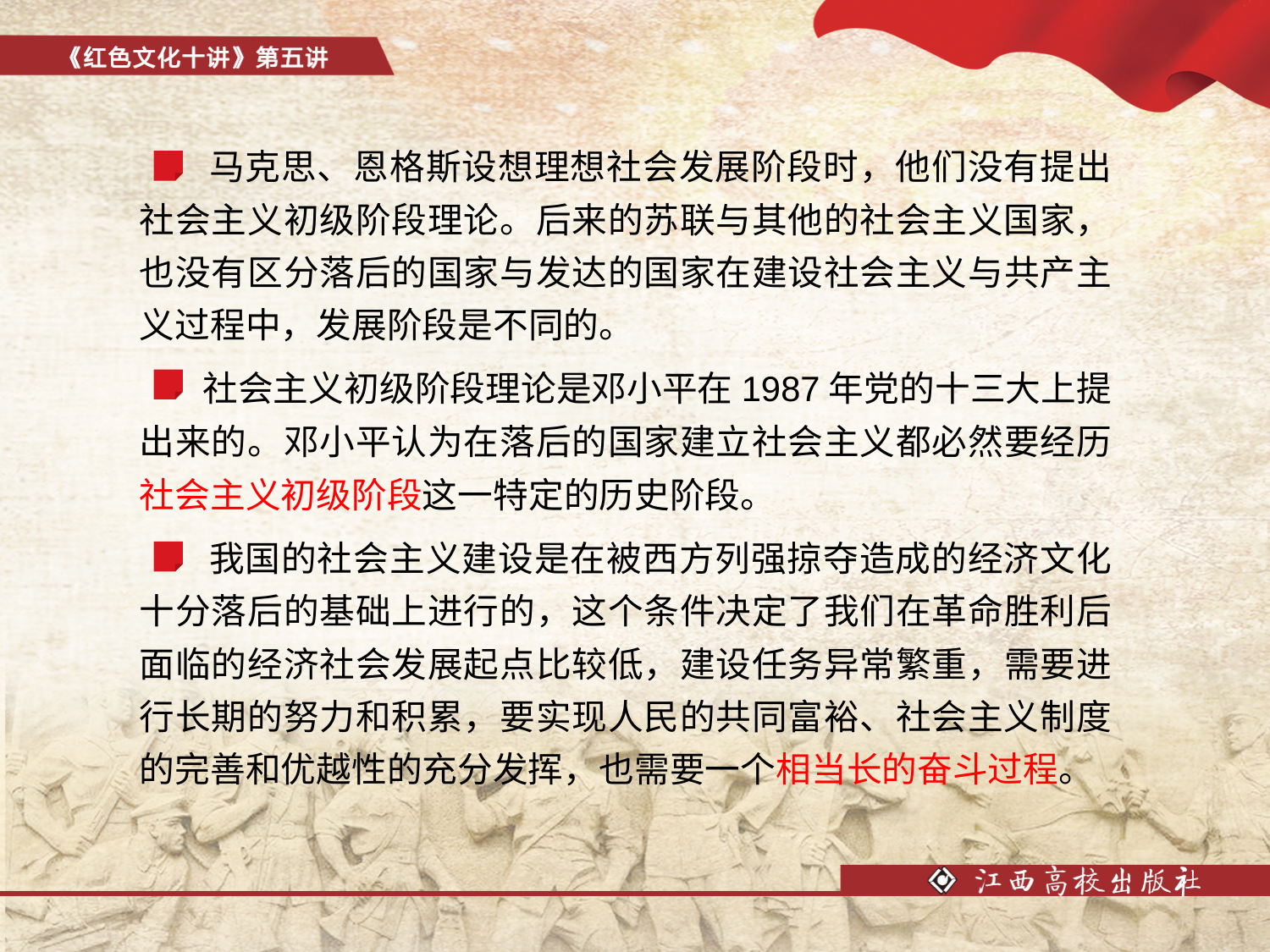

马克思、恩格斯设想理想社会发展阶段时，他们没有提出社会主义初级阶段理论。后来的苏联与其他的社会主义国家，也没有区分落后的国家与发达的国家在建设社会主义与共产主义过程中，发展阶段是不同的。
       社会主义初级阶段理论是邓小平在1987年党的十三大上提出来的。邓小平认为在落后的国家建立社会主义都必然要经历社会主义初级阶段这一特定的历史阶段。
       我国的社会主义建设是在被西方列强掠夺造成的经济文化十分落后的基础上进行的，这个条件决定了我们在革命胜利后面临的经济社会发展起点比较低，建设任务异常繁重，需要进行长期的努力和积累，要实现人民的共同富裕、社会主义制度的完善和优越性的充分发挥，也需要一个相当长的奋斗过程。